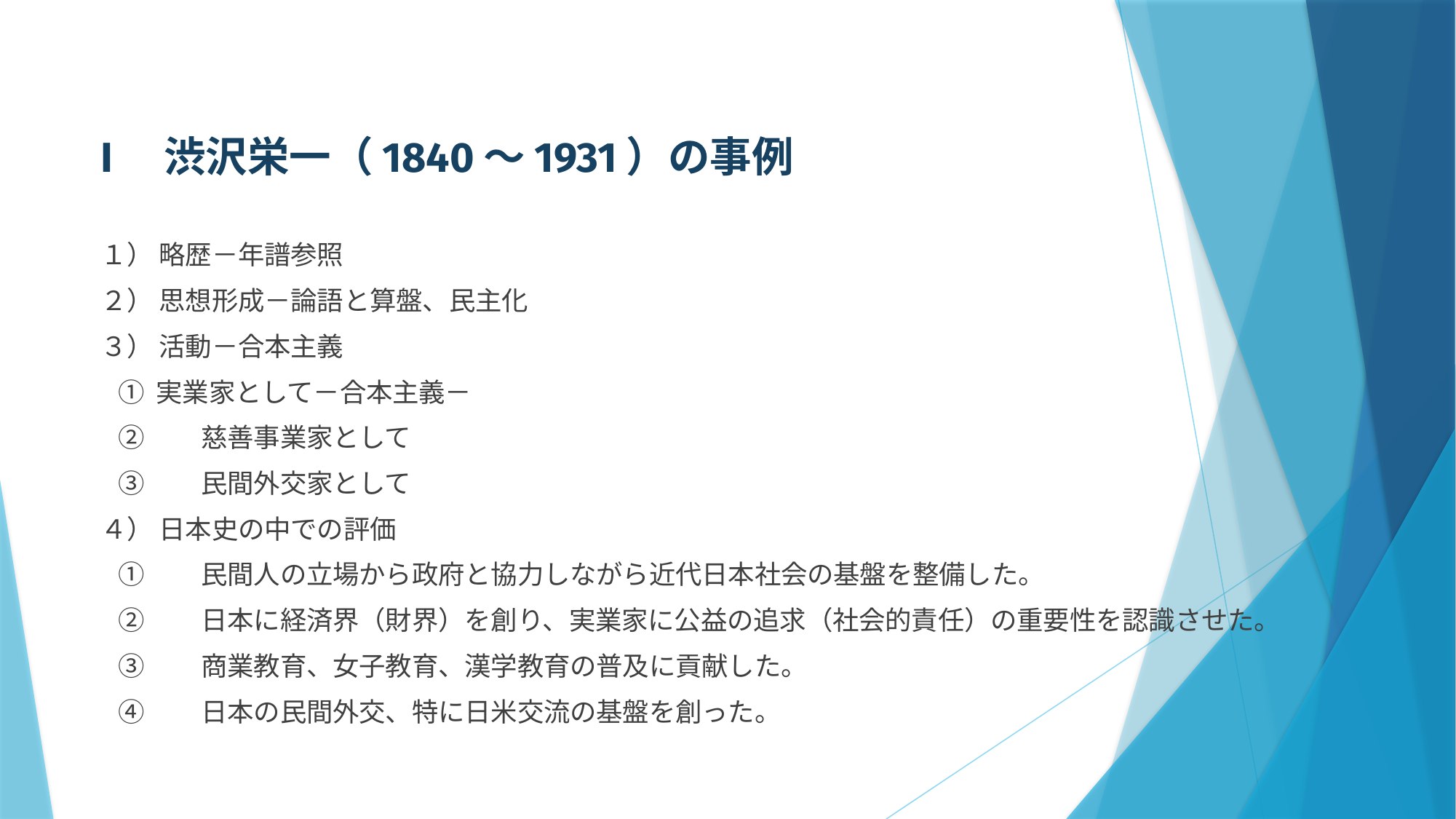

I　渋沢栄一（1840～1931）の事例

１） 略歴－年譜参照
２） 思想形成－論語と算盤、民主化
３） 活動－合本主義
   ① 実業家として－合本主義－
   ②	慈善事業家として
   ③	民間外交家として
４） 日本史の中での評価
   ①	民間人の立場から政府と協力しながら近代日本社会の基盤を整備した。
   ②	日本に経済界（財界）を創り、実業家に公益の追求（社会的責任）の重要性を認識させた。
   ③	商業教育、女子教育、漢学教育の普及に貢献した。
   ④	日本の民間外交、特に日米交流の基盤を創った。